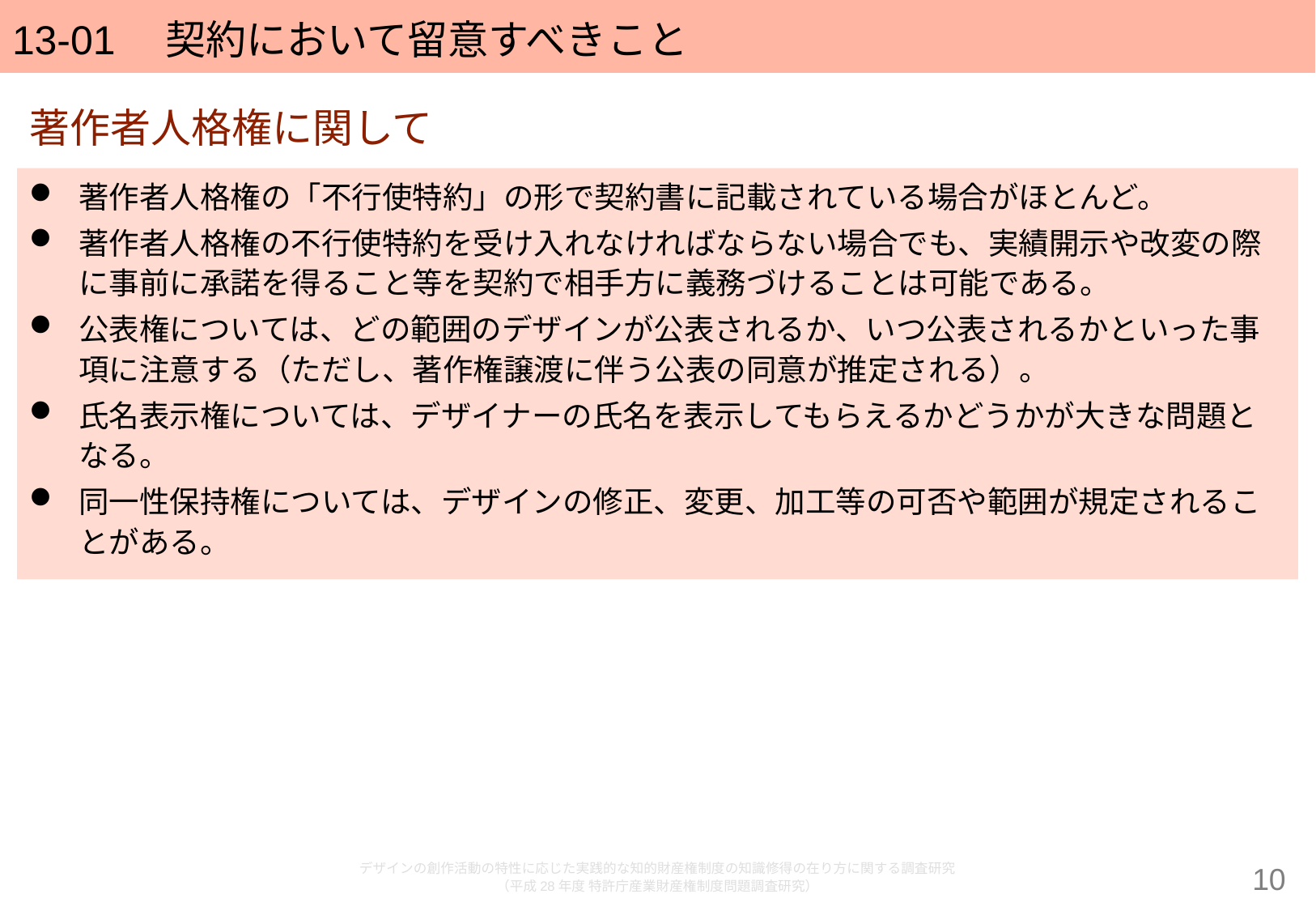

# 13-01　契約において留意すべきこと
著作者人格権に関して
著作者人格権の「不行使特約」の形で契約書に記載されている場合がほとんど。
著作者人格権の不行使特約を受け入れなければならない場合でも、実績開示や改変の際に事前に承諾を得ること等を契約で相手方に義務づけることは可能である。
公表権については、どの範囲のデザインが公表されるか、いつ公表されるかといった事項に注意する（ただし、著作権譲渡に伴う公表の同意が推定される）。
氏名表示権については、デザイナーの氏名を表示してもらえるかどうかが大きな問題となる。
同一性保持権については、デザインの修正、変更、加工等の可否や範囲が規定されることがある。
デザインの創作活動の特性に応じた実践的な知的財産権制度の知識修得の在り方に関する調査研究
（平成28年度 特許庁産業財産権制度問題調査研究）
10